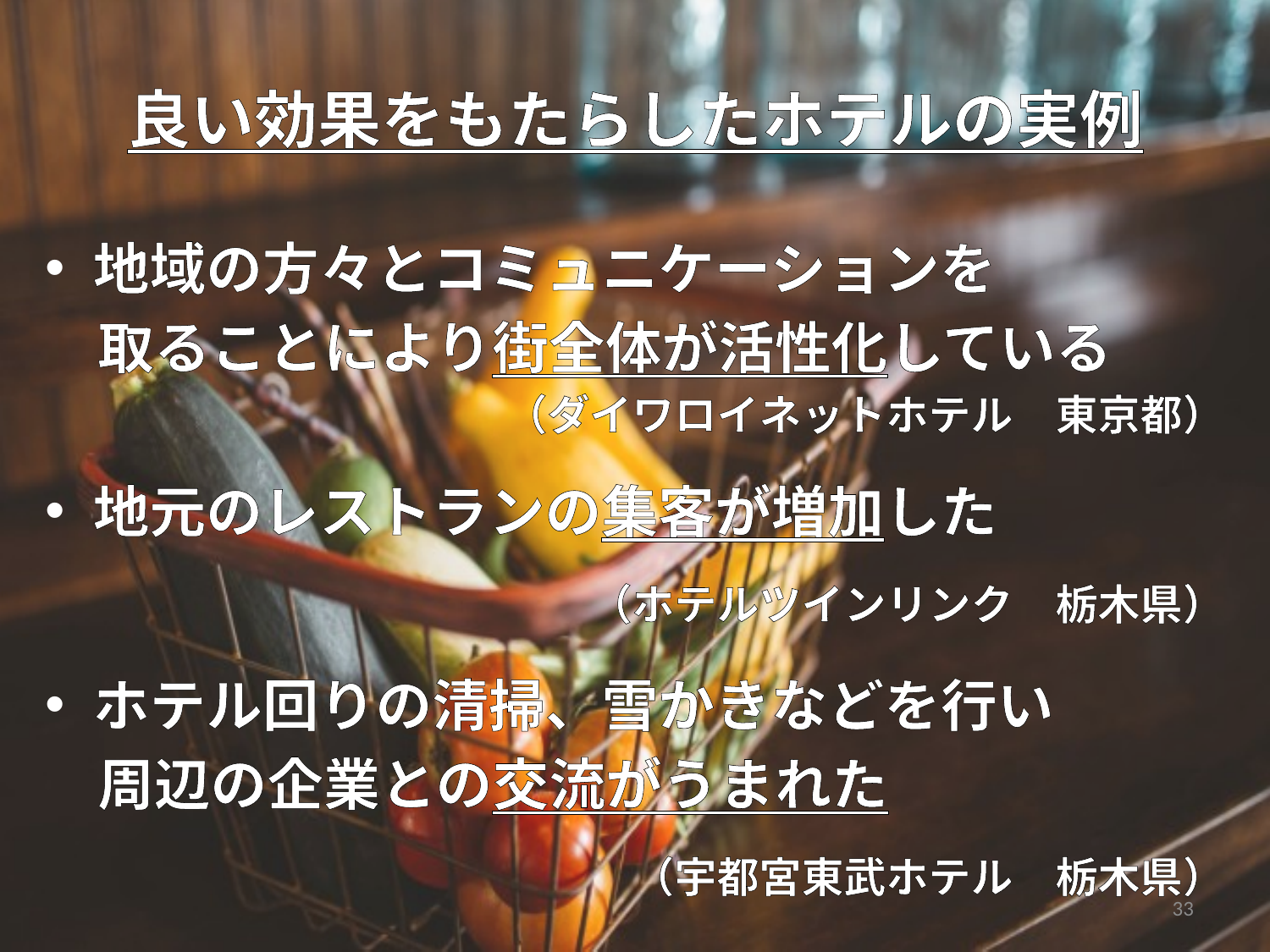

# 良い効果をもたらしたホテルの実例
地域の方々とコミュニケーションを
   取ることにより街全体が活性化している
　（ダイワロイネットホテル　東京都）

地元のレストランの集客が増加した
　（ホテルツインリンク　栃木県）

ホテル回りの清掃、雪かきなどを行い
   周辺の企業との交流がうまれた
　（宇都宮東武ホテル　栃木県）

33